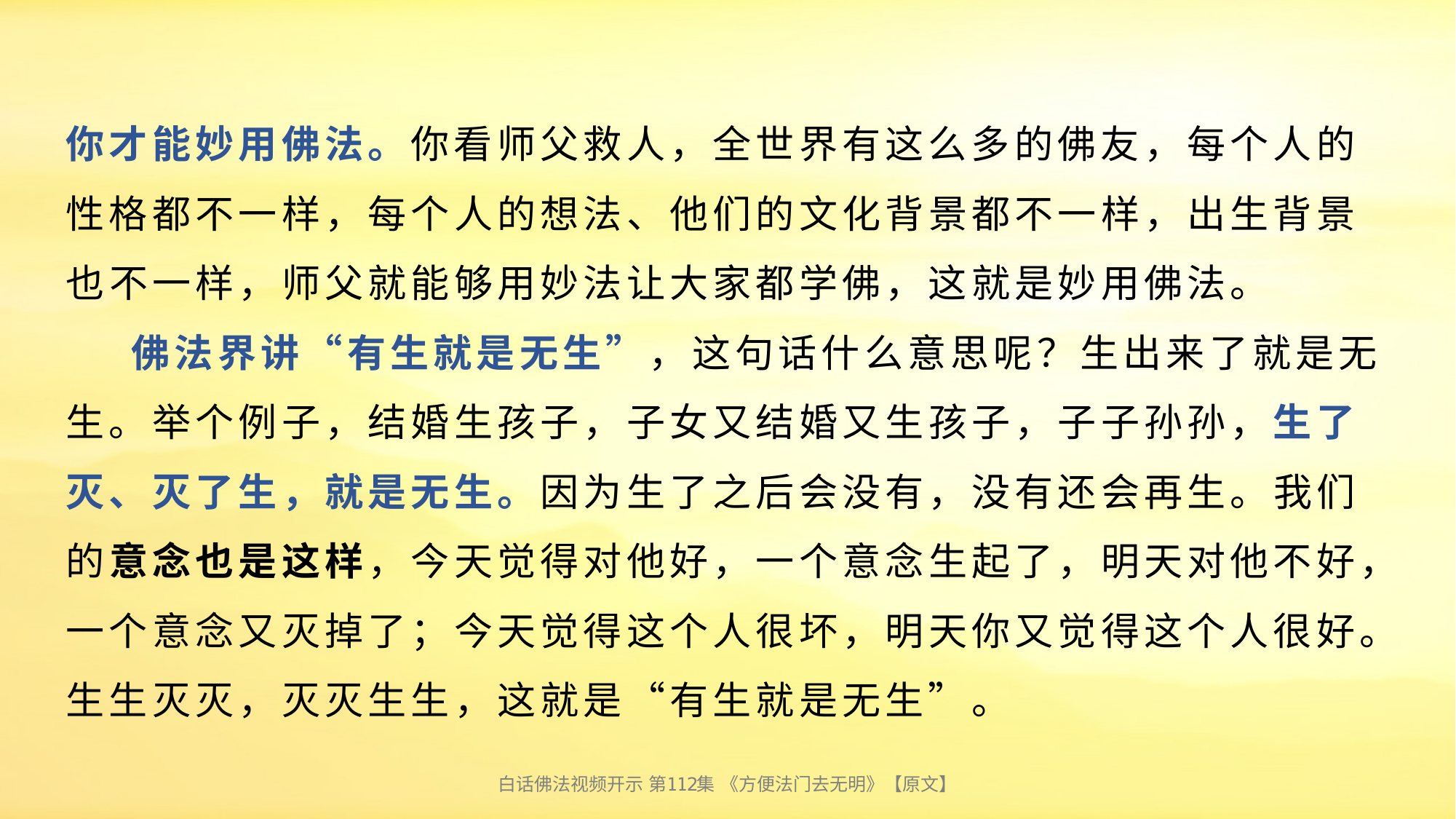

# 你才能妙用佛法。你看师父救人，全世界有这么多的佛友，每个人的性格都不一样，每个人的想法、他们的文化背景都不一样，出生背景也不一样，师父就能够用妙法让大家都学佛，这就是妙用佛法。 佛法界讲“有生就是无生”，这句话什么意思呢？生出来了就是无生。举个例子，结婚生孩子，子女又结婚又生孩子，子子孙孙，生了灭、灭了生，就是无生。因为生了之后会没有，没有还会再生。我们的意念也是这样，今天觉得对他好，一个意念生起了，明天对他不好，一个意念又灭掉了；今天觉得这个人很坏，明天你又觉得这个人很好。生生灭灭，灭灭生生，这就是“有生就是无生”。
白话佛法视频开示 第112集 《方便法门去无明》【原文】